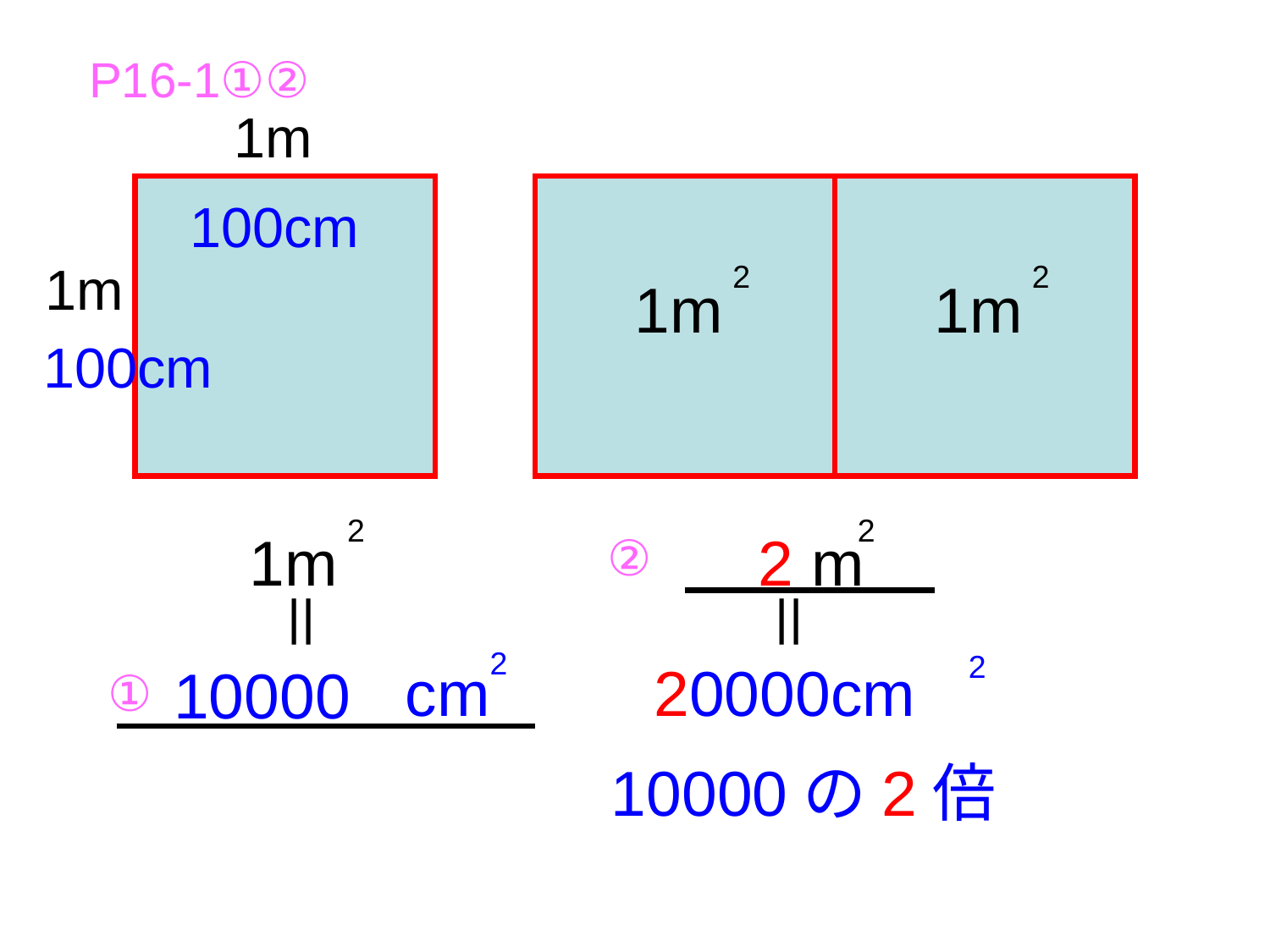

P16-1①②
1m

100cm
1m
2
1m
2
1m
100cm
2
1m
2
2
m
②
＝
＝
2
2
cm
20000cm
10000
①
10000の2倍